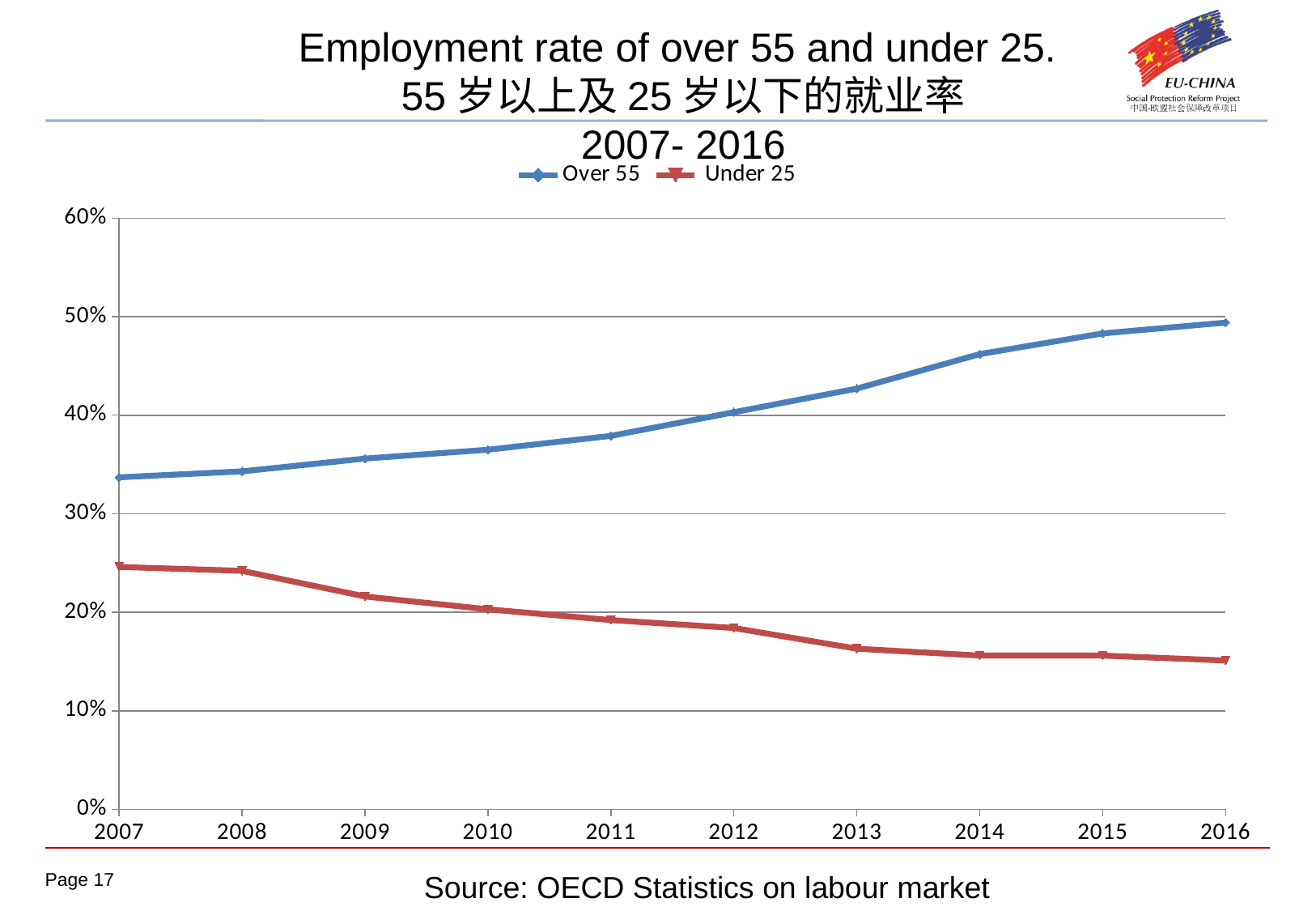

Employment rate of over 55 and under 25.
55岁以上及25岁以下的就业率
2007- 2016

### Chart

| Category | Over 55 |  Under 25 |
|---|---|---|
Source: OECD Statistics on labour market